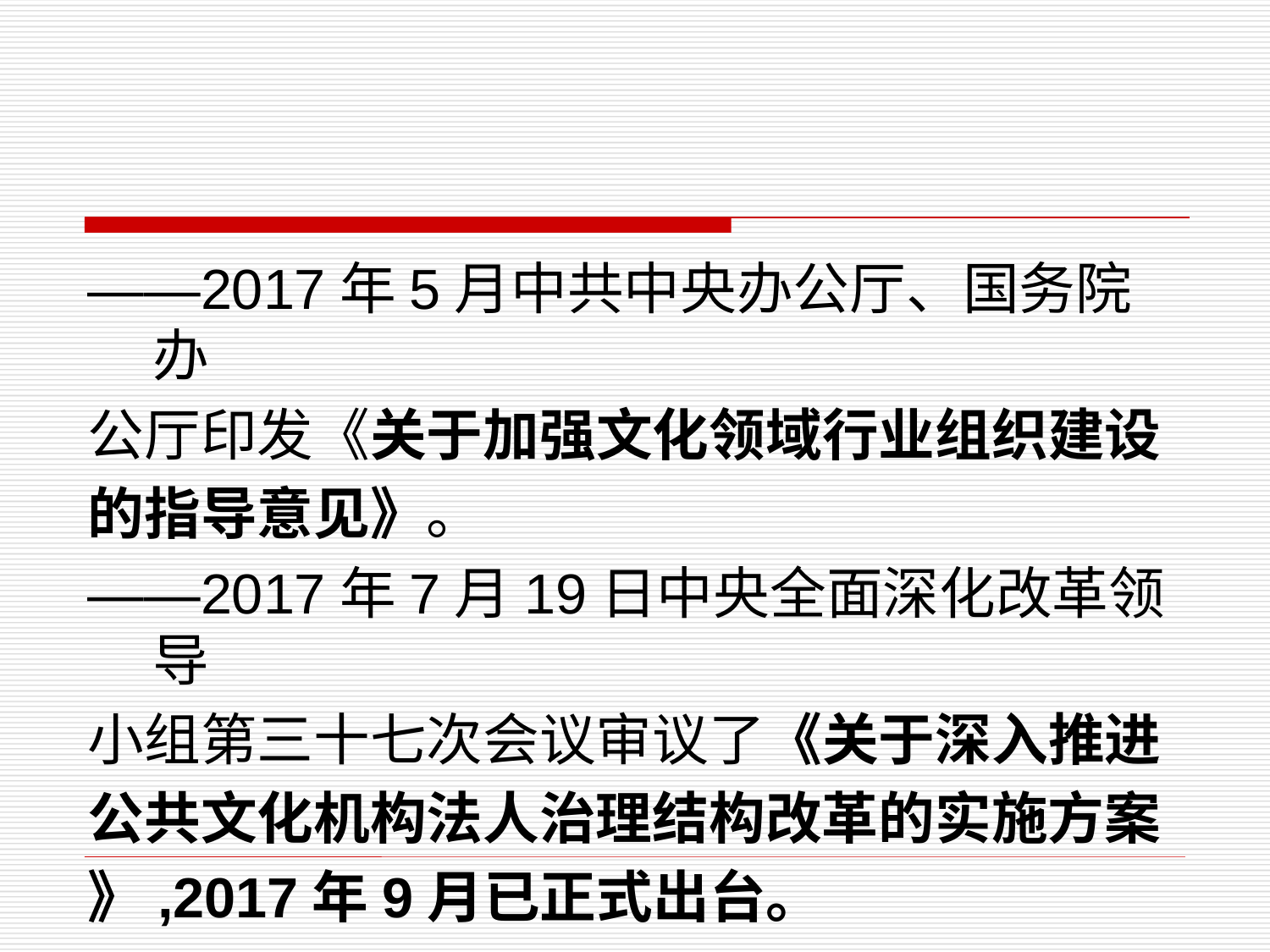

——2017年5月中共中央办公厅、国务院办
公厅印发《关于加强文化领域行业组织建设
的指导意见》。
——2017年7月19日中央全面深化改革领导
小组第三十七次会议审议了《关于深入推进
公共文化机构法人治理结构改革的实施方案
》,2017年9月已正式出台。